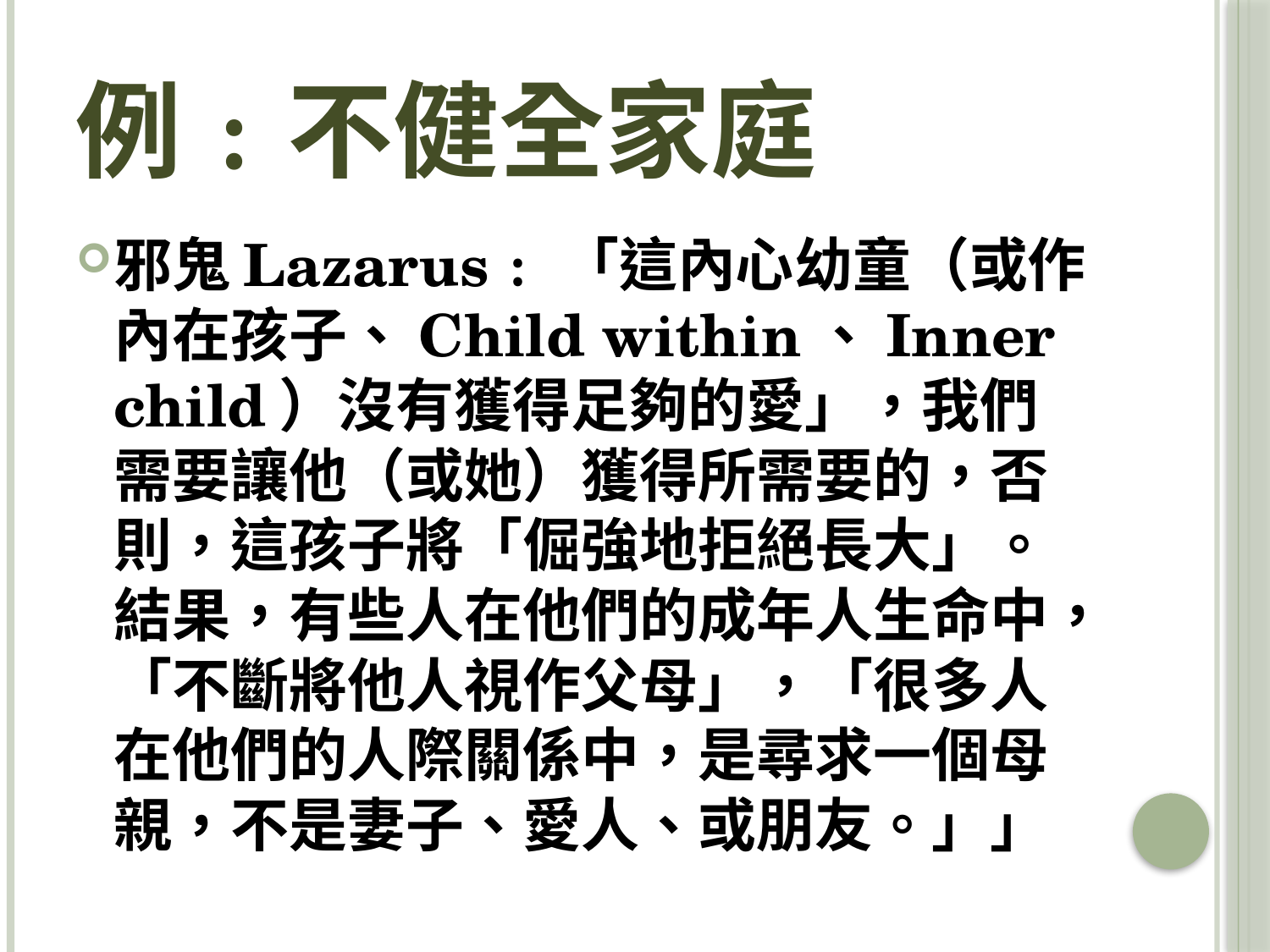

# 例﹕不健全家庭
邪鬼Lazarus﹕「這內心幼童（或作內在孩子、Child within、Inner child）沒有獲得足夠的愛」，我們需要讓他（或她）獲得所需要的，否則，這孩子將「倔強地拒絕長大」。結果，有些人在他們的成年人生命中，「不斷將他人視作父母」，「很多人在他們的人際關係中，是尋求一個母親，不是妻子、愛人、或朋友。」」